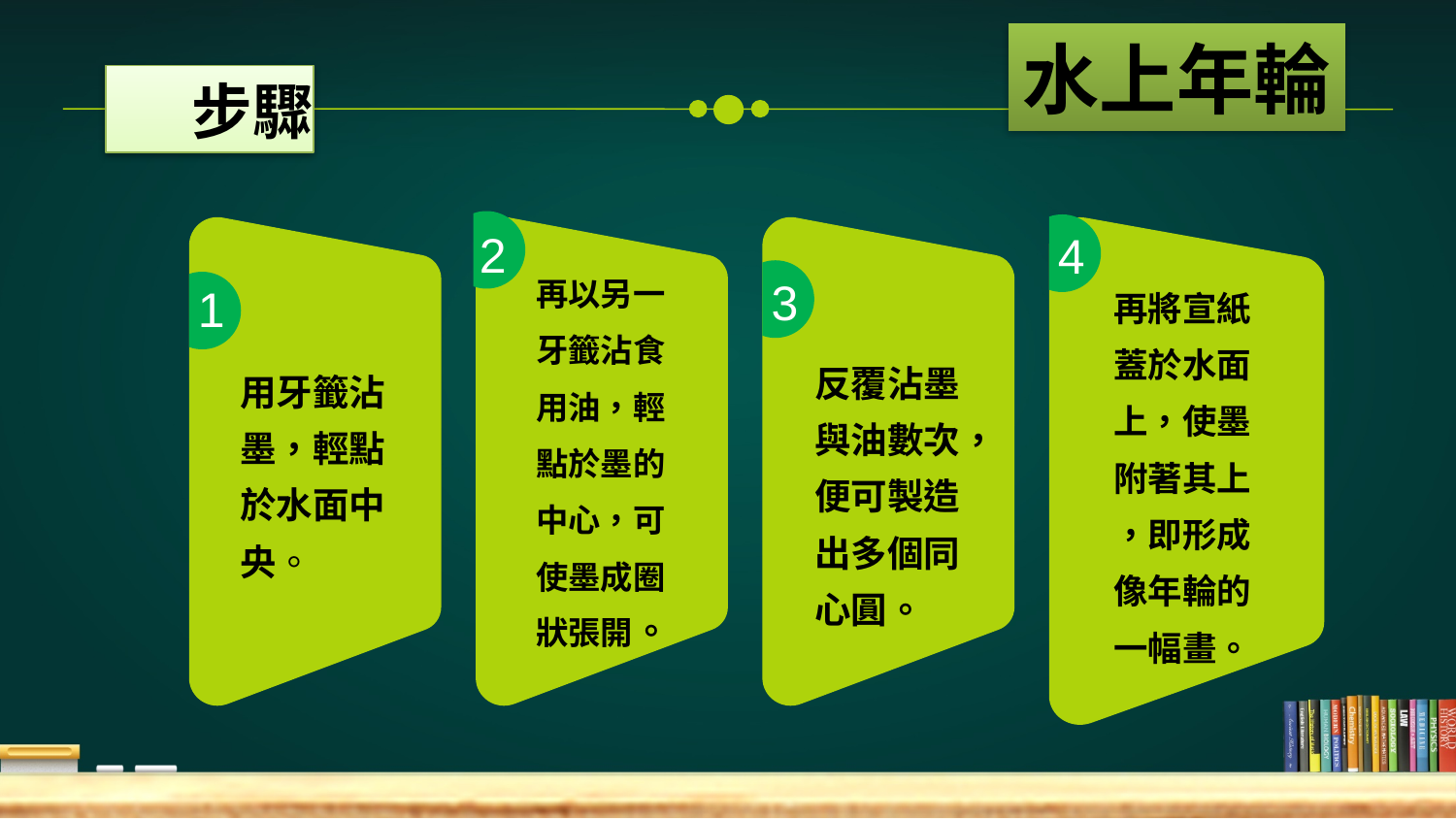

水上年輪
步驟

2
4
再以另一
牙籤沾食
用油，輕
點於墨的
中心，可
使墨成圈
狀張開。

再將宣紙
蓋於水面
上，使墨
附著其上
，即形成
像年輪的
一幅畫。

3
1
反覆沾墨
與油數次，
便可製造
出多個同
心圓。
用牙籤沾
墨，輕點
於水面中
央。